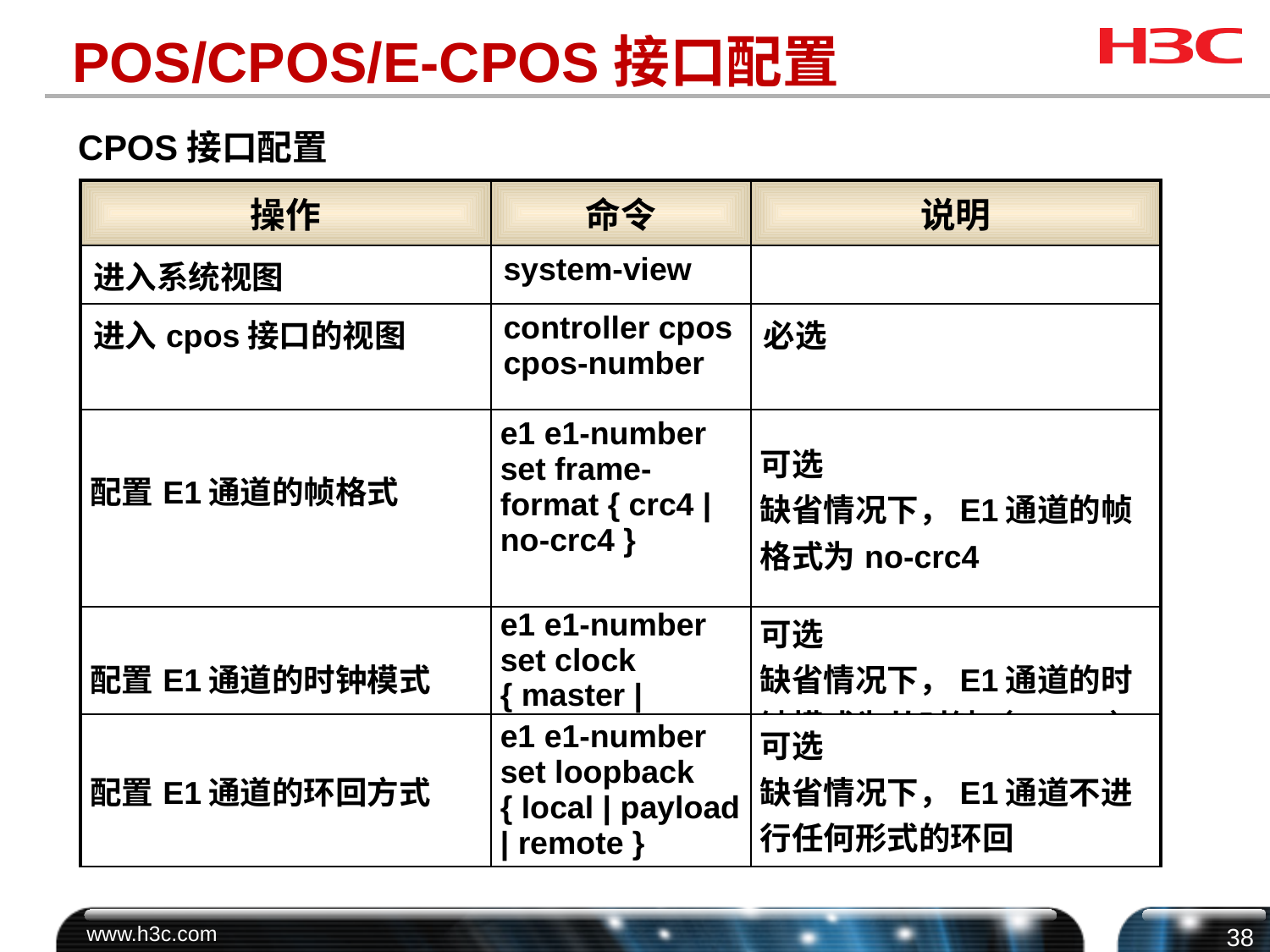

# POS/CPOS/E-CPOS接口配置
CPOS接口配置
| 操作 | 命令 | 说明 |
| --- | --- | --- |
| 进入系统视图 | system-view |  |
| 进入cpos接口的视图 | controller cpos cpos-number | 必选 |
| 配置E1通道的帧格式 | e1 e1-number set frame-format { crc4 | no-crc4 } | 可选 缺省情况下，E1通道的帧格式为no-crc4 |
| 配置E1通道的时钟模式 | e1 e1-number set clock { master | slave } | 可选 缺省情况下，E1通道的时钟模式为从时钟（slave） |
| 配置E1通道的环回方式 | e1 e1-number set loopback { local | payload | remote } | 可选 缺省情况下，E1通道不进行任何形式的环回 |
| --- | --- | --- |